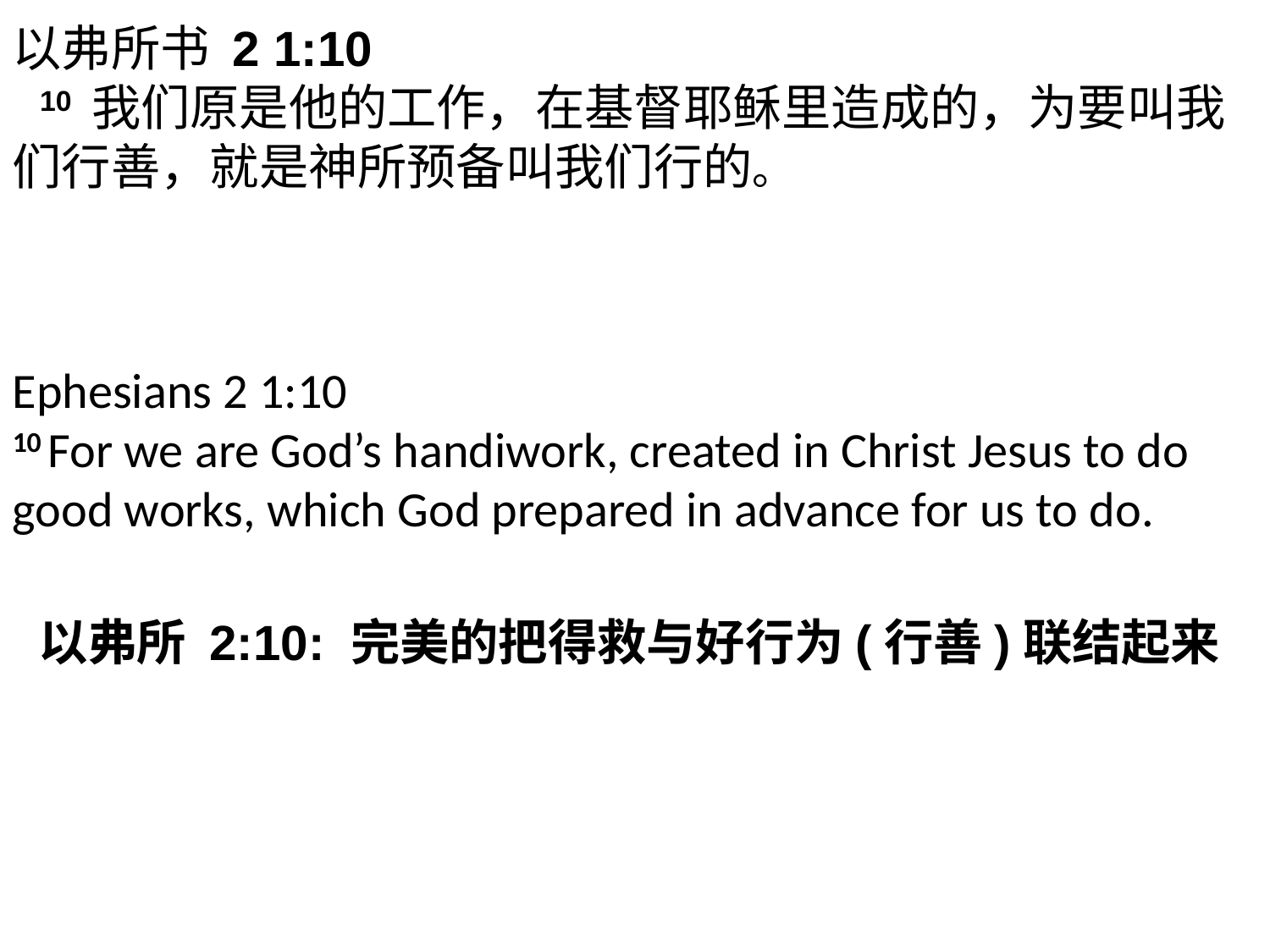

以弗所书 2 1:10
  10 我们原是他的工作，在基督耶稣里造成的，为要叫我们行善，就是神所预备叫我们行的。
Ephesians 2 1:10
10 For we are God’s handiwork, created in Christ Jesus to do good works, which God prepared in advance for us to do.
以弗所 2:10: 完美的把得救与好行为(行善)联结起来